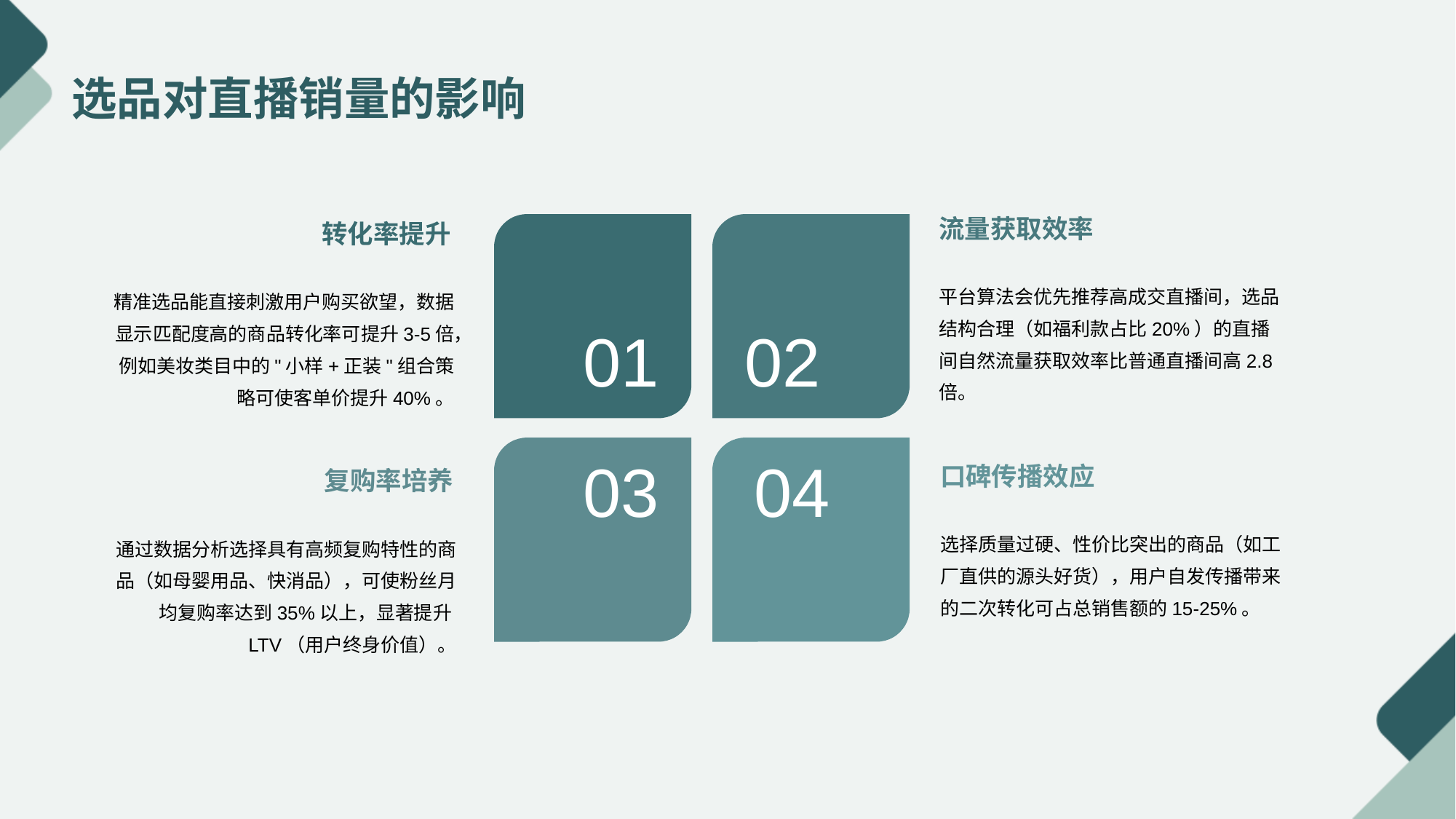

选品对直播销量的影响
流量获取效率
转化率提升

   01

02
平台算法会优先推荐高成交直播间，选品结构合理（如福利款占比20%）的直播间自然流量获取效率比普通直播间高2.8倍。
精准选品能直接刺激用户购买欲望，数据显示匹配度高的商品转化率可提升3-5倍，例如美妆类目中的"小样+正装"组合策略可使客单价提升40%。
   03

04

口碑传播效应
复购率培养
选择质量过硬、性价比突出的商品（如工厂直供的源头好货），用户自发传播带来的二次转化可占总销售额的15-25%。
通过数据分析选择具有高频复购特性的商品（如母婴用品、快消品），可使粉丝月均复购率达到35%以上，显著提升LTV（用户终身价值）。